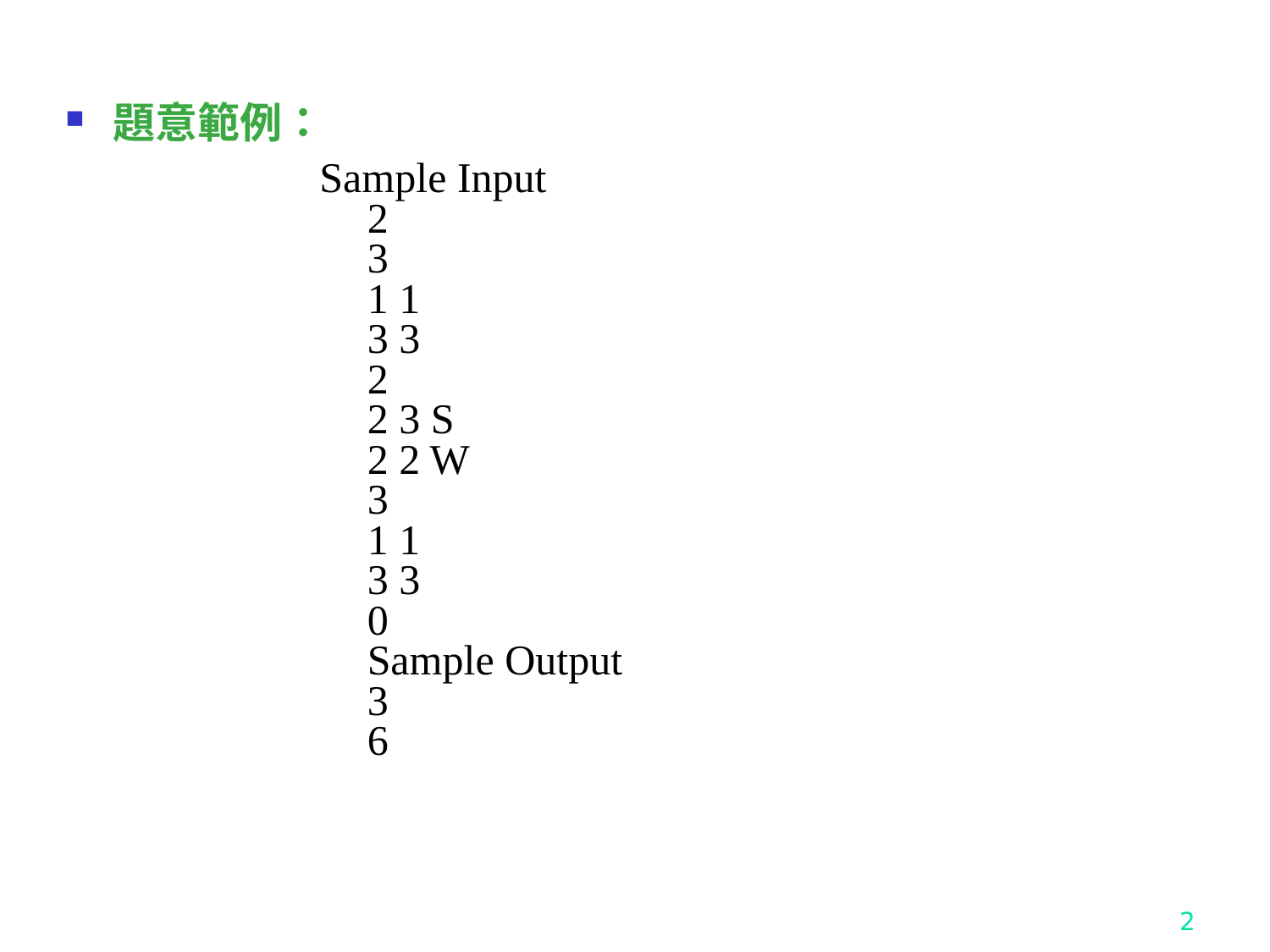

題意範例：
         		Sample Input
		2
		3
		1 1
		3 3
		2
		2 3 S
		2 2 W
		3
		1 1
		3 3
		0
		Sample Output
		3
    		6

2